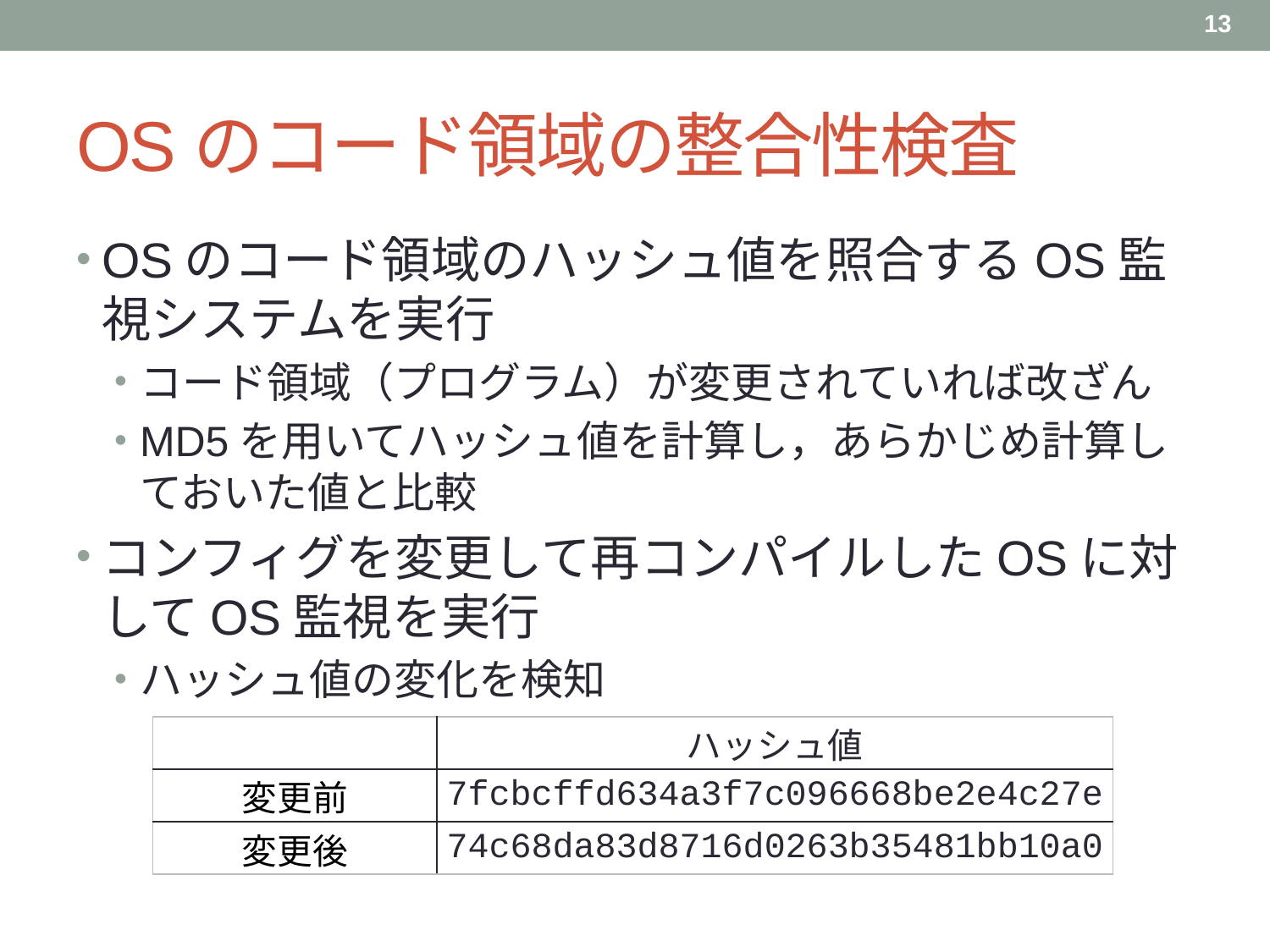

13
# OSのコード領域の整合性検査
OSのコード領域のハッシュ値を照合するOS監視システムを実行
コード領域（プログラム）が変更されていれば改ざん
MD5を用いてハッシュ値を計算し，あらかじめ計算しておいた値と比較
コンフィグを変更して再コンパイルしたOSに対してOS監視を実行
ハッシュ値の変化を検知
|  | ハッシュ値 |
| --- | --- |
| 変更前 | 7fcbcffd634a3f7c096668be2e4c27e |
| 変更後 | 74c68da83d8716d0263b35481bb10a0 |